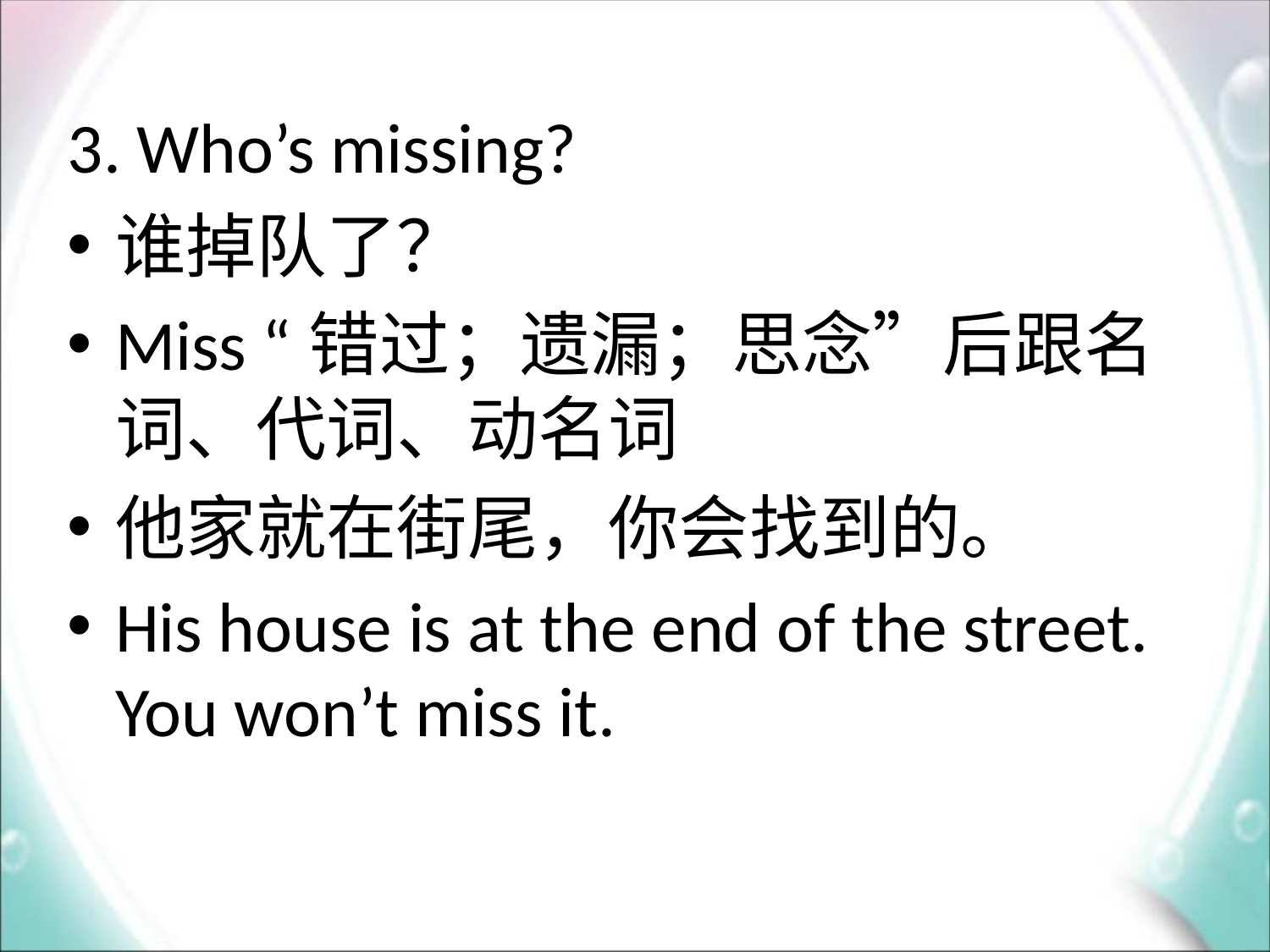

3. Who’s missing?
谁掉队了？
Miss “错过；遗漏；思念”后跟名词、代词、动名词
他家就在街尾，你会找到的。
His house is at the end of the street. You won’t miss it.